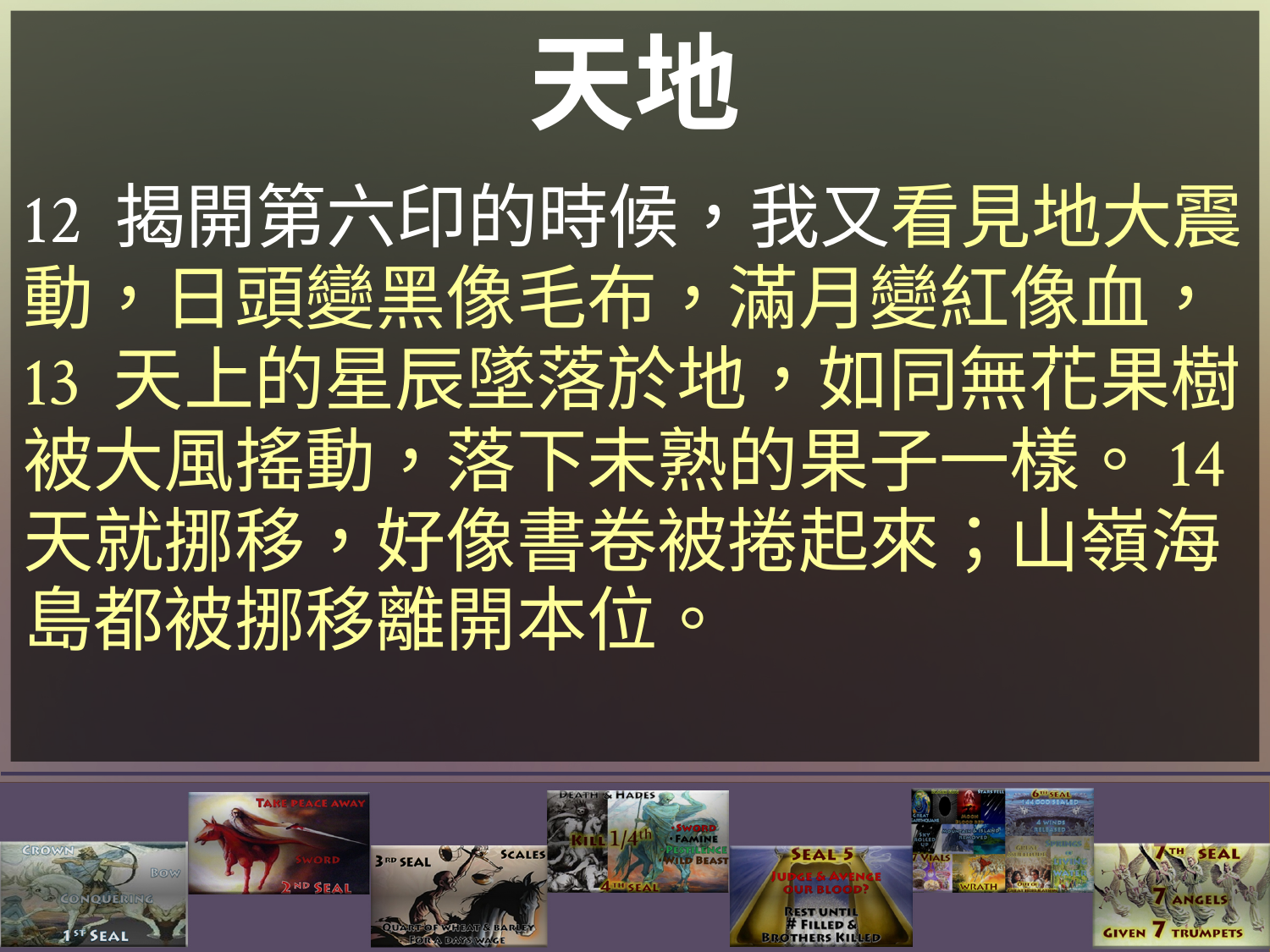

天地
12 揭開第六印的時候，我又看見地大震動，日頭變黑像毛布，滿月變紅像血，13 天上的星辰墜落於地，如同無花果樹被大風搖動，落下未熟的果子一樣。14 天就挪移，好像書卷被捲起來；山嶺海島都被挪移離開本位。